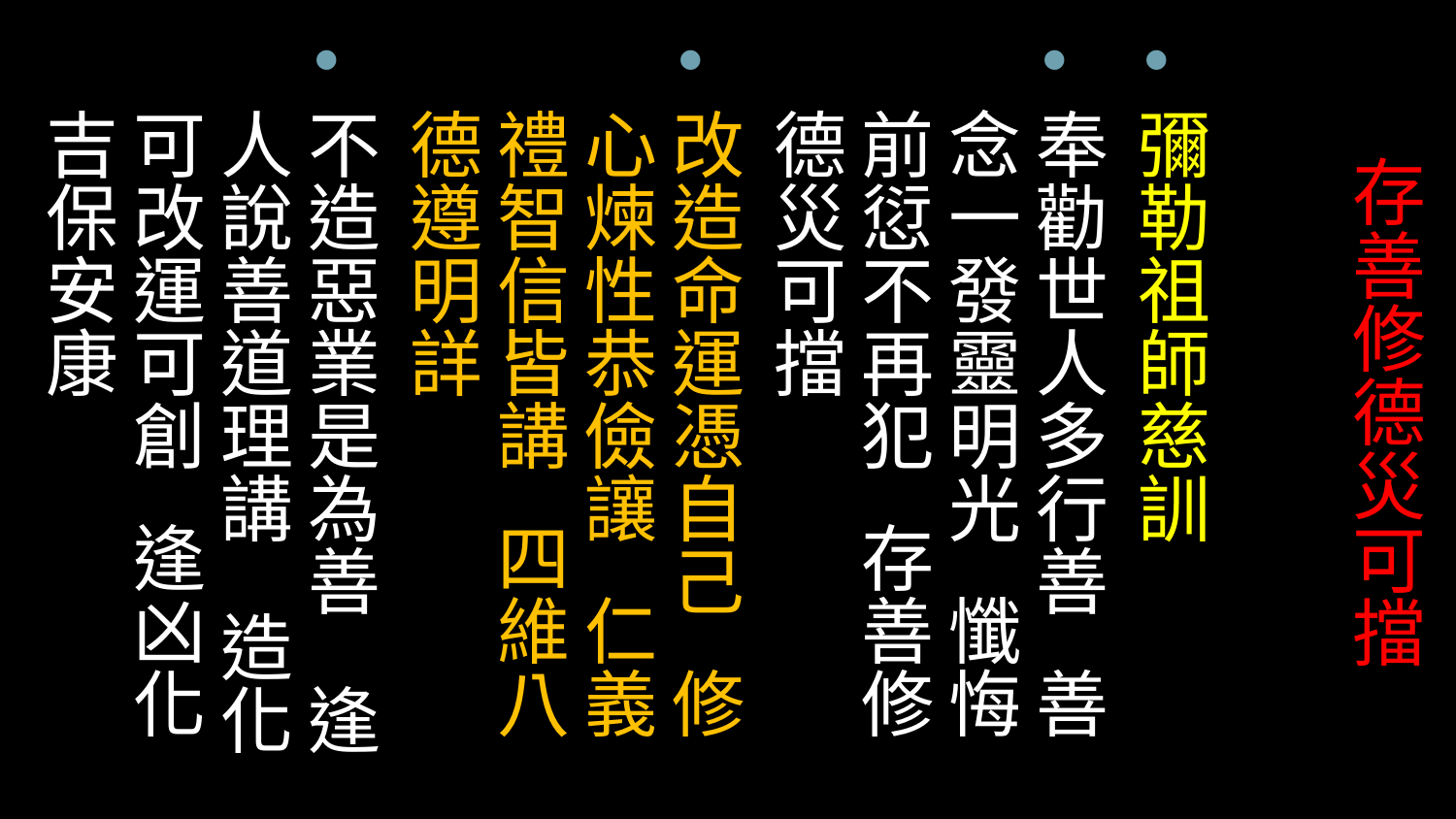

# 存善修德災可擋
彌勒祖師慈訓
奉勸世人多行善   善念一發靈明光   懺悔前愆不再犯   存善修德災可擋
改造命運憑自己   修心煉性恭儉讓   仁義禮智信皆講   四維八德遵明詳
不造惡業是為善    逢人說善道理講    造化可改運可創   逢凶化吉保安康